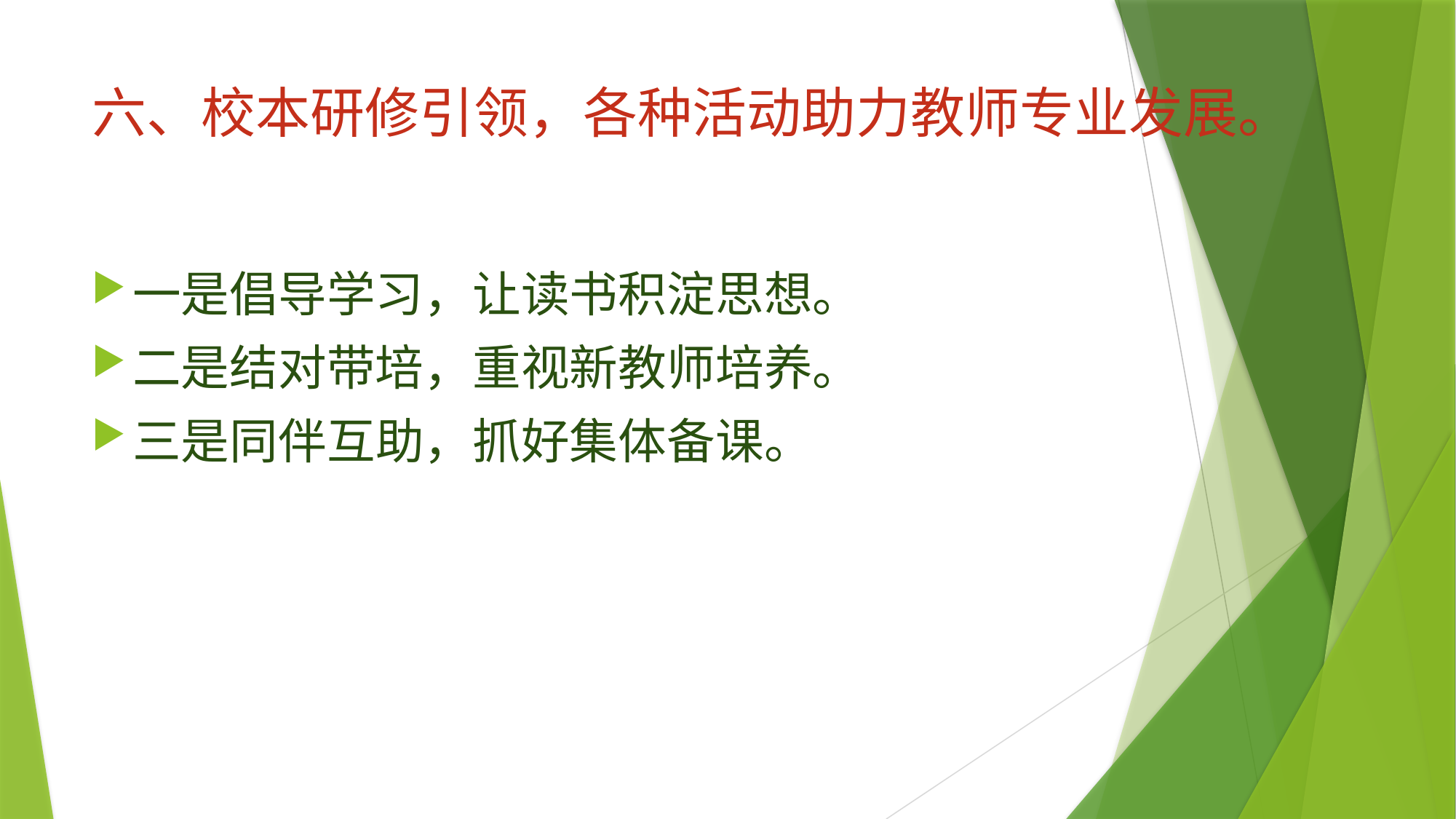

# 六、校本研修引领，各种活动助力教师专业发展。
一是倡导学习，让读书积淀思想。
二是结对带培，重视新教师培养。
三是同伴互助，抓好集体备课。